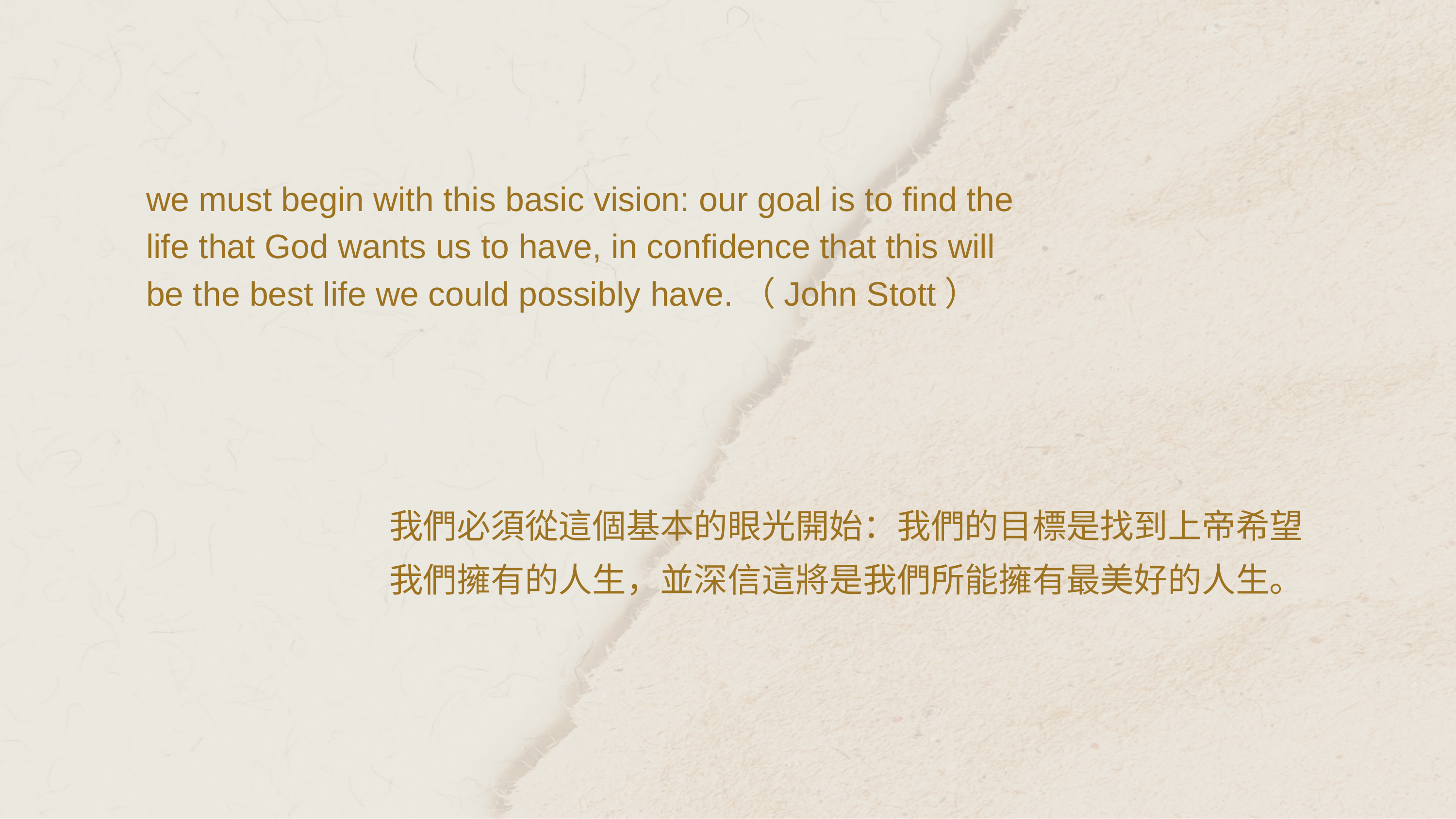

we must begin with this basic vision: our goal is to find the life that God wants us to have, in confidence that this will be the best life we could possibly have.（John Stott）
我們必須從這個基本的眼光開始：我們的目標是找到上帝希望我們擁有的人生，並深信這將是我們所能擁有最美好的人生。